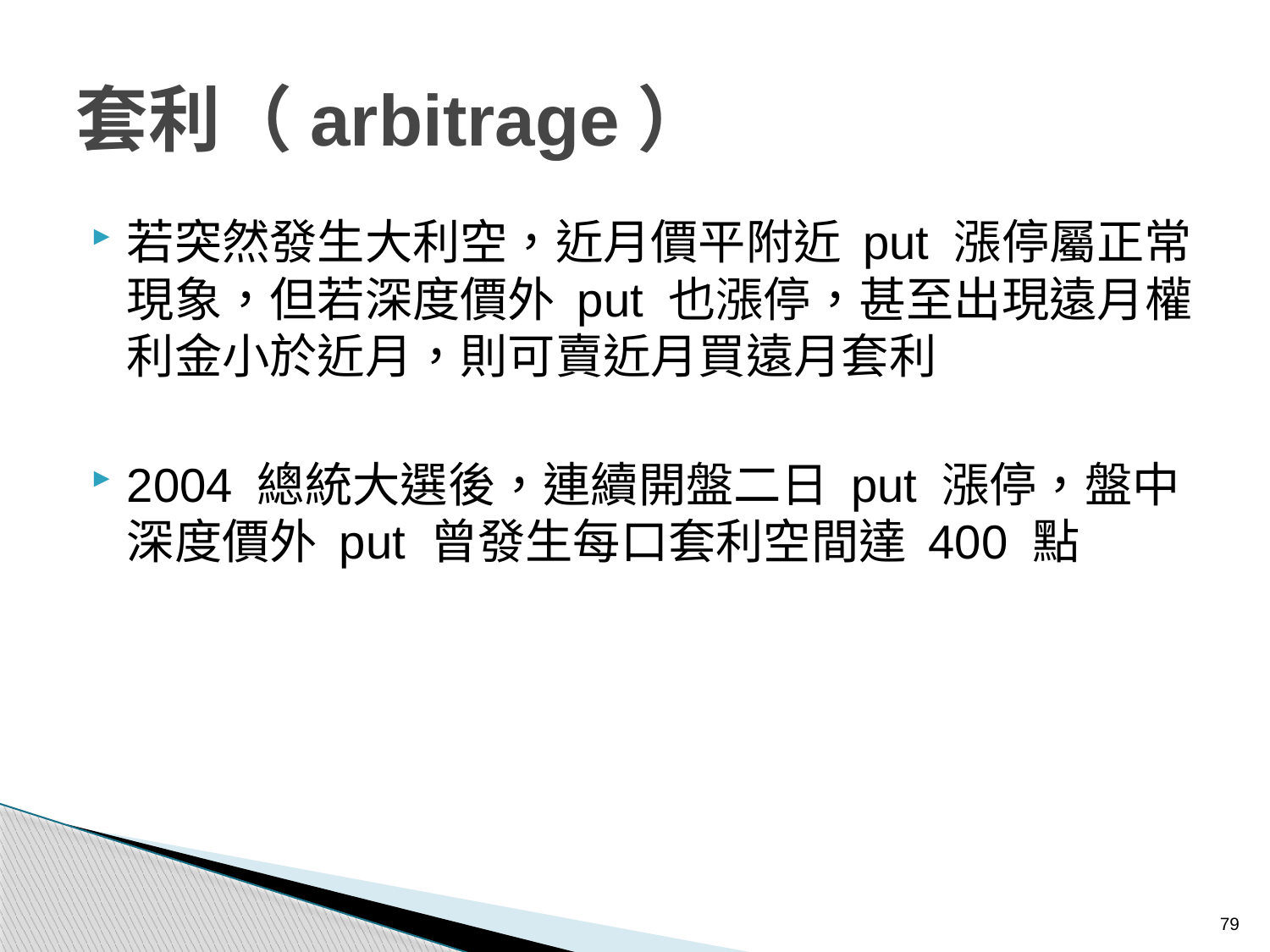

# 套利（arbitrage）
若突然發生大利空，近月價平附近 put 漲停屬正常現象，但若深度價外 put 也漲停，甚至出現遠月權利金小於近月，則可賣近月買遠月套利

2004 總統大選後，連續開盤二日 put 漲停，盤中深度價外 put 曾發生每口套利空間達 400 點

79